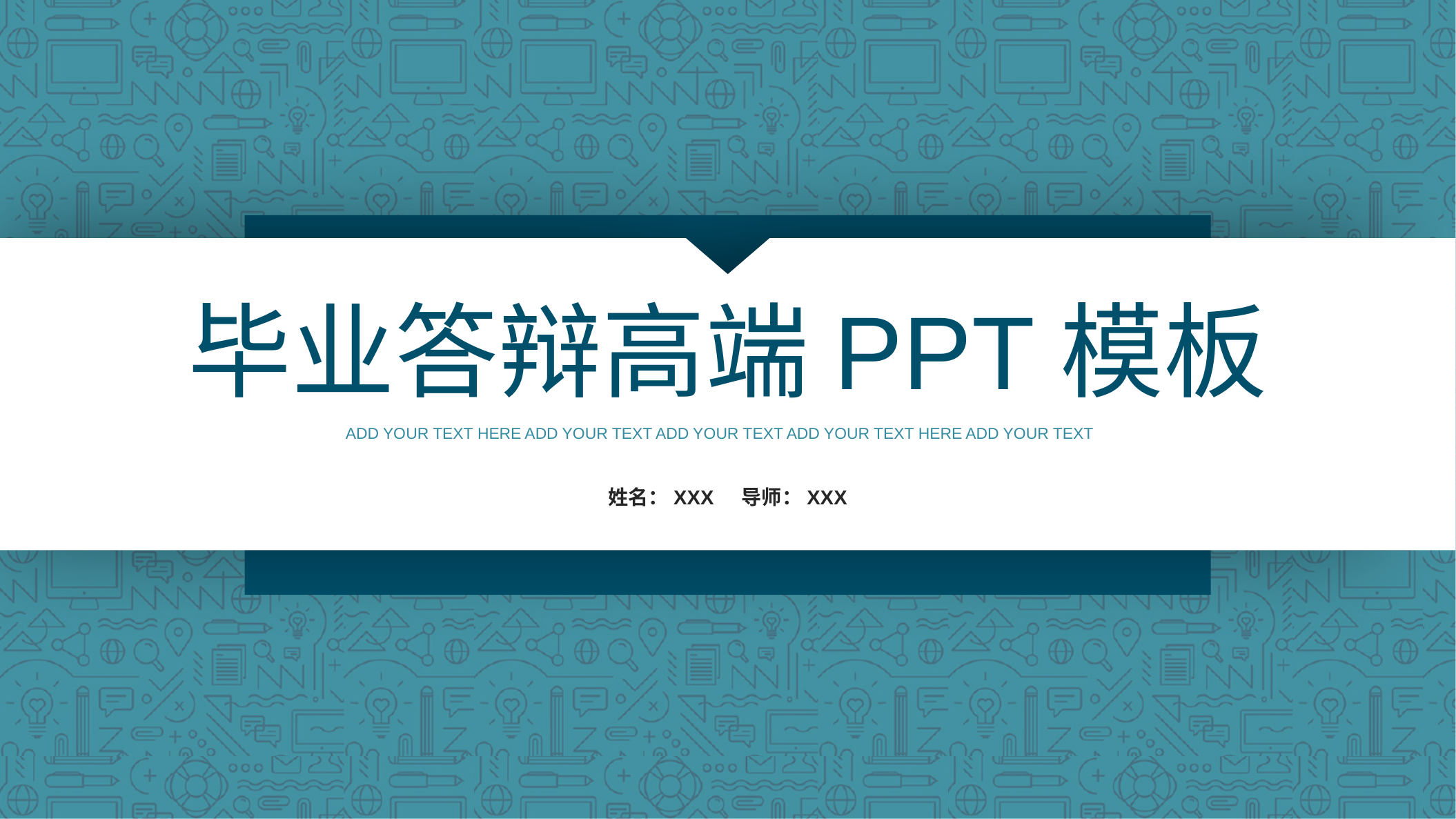

毕业答辩高端PPT模板
ADD YOUR TEXT HERE ADD YOUR TEXT ADD YOUR TEXT ADD YOUR TEXT HERE ADD YOUR TEXT
姓名：XXX    导师：XXX